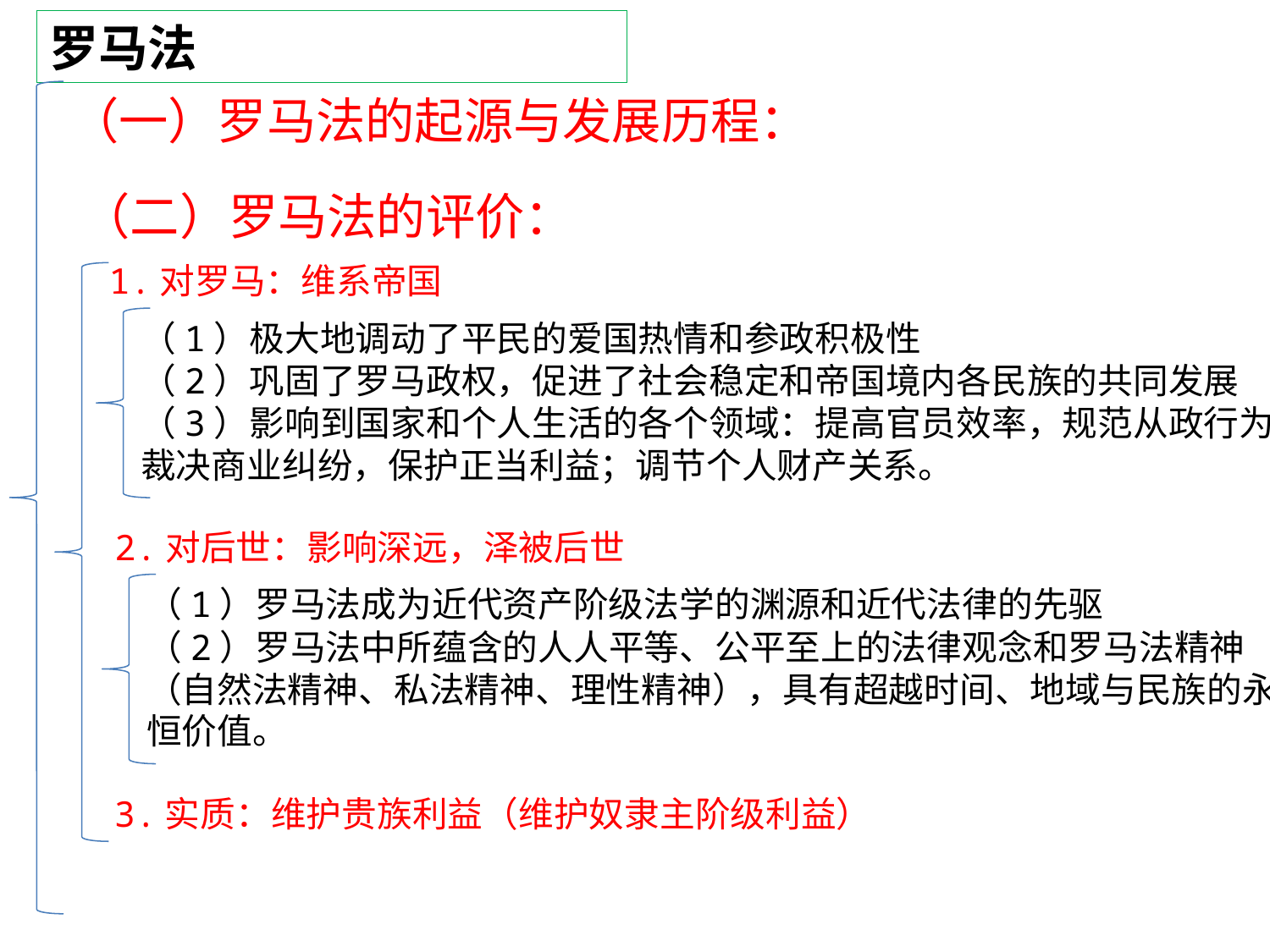

罗马法

（一）罗马法的起源与发展历程：
（二）罗马法的评价：
1.对罗马：维系帝国

（1）极大地调动了平民的爱国热情和参政积极性
（2）巩固了罗马政权，促进了社会稳定和帝国境内各民族的共同发展
（3）影响到国家和个人生活的各个领域：提高官员效率，规范从政行为；裁决商业纠纷，保护正当利益；调节个人财产关系。
2.对后世：影响深远，泽被后世

（1）罗马法成为近代资产阶级法学的渊源和近代法律的先驱
（2）罗马法中所蕴含的人人平等、公平至上的法律观念和罗马法精神（自然法精神、私法精神、理性精神），具有超越时间、地域与民族的永恒价值。
3.实质：维护贵族利益（维护奴隶主阶级利益）